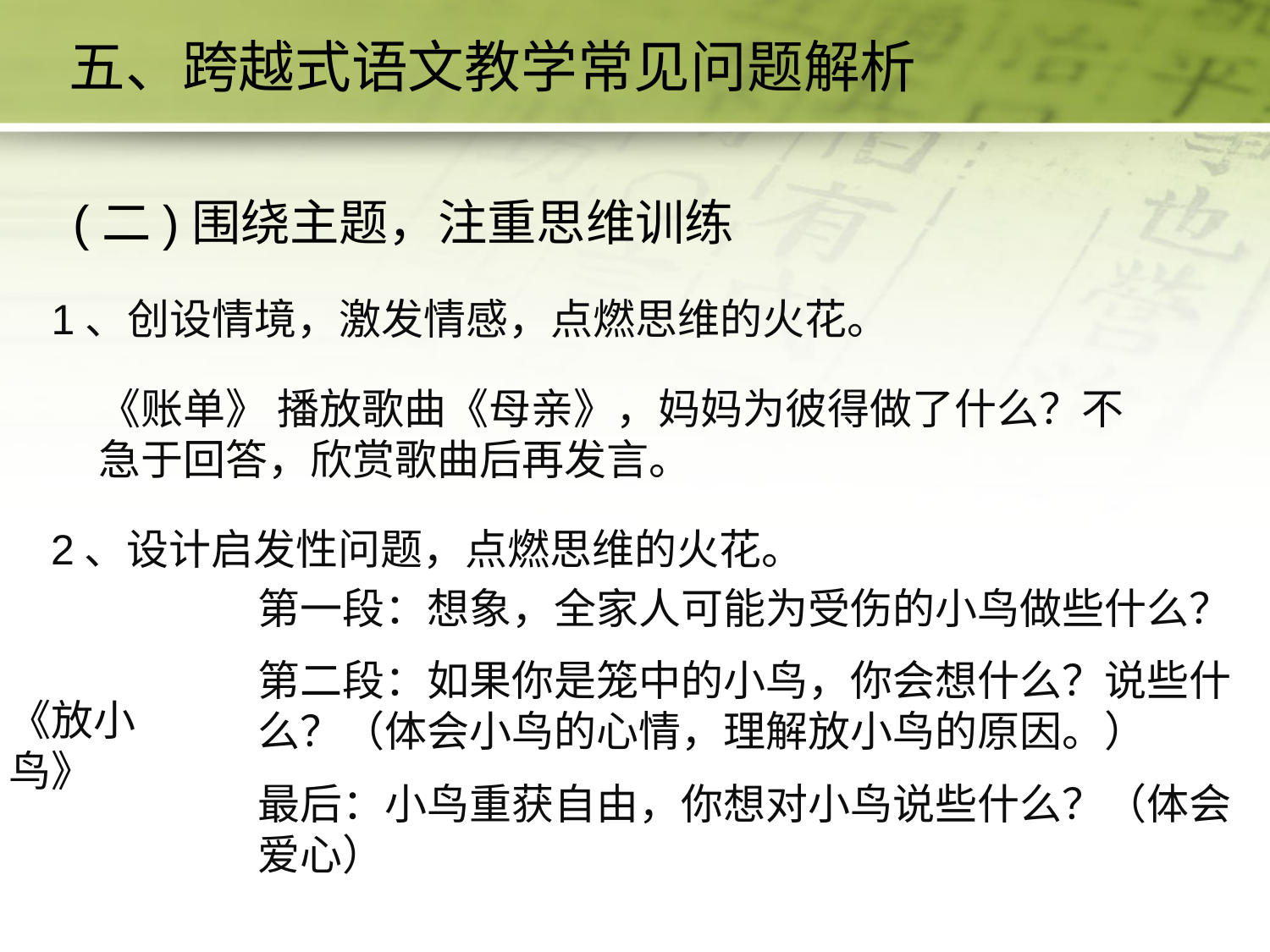

五、跨越式语文教学常见问题解析
(二)围绕主题，注重思维训练
1、创设情境，激发情感，点燃思维的火花。
《账单》 播放歌曲《母亲》，妈妈为彼得做了什么？不急于回答，欣赏歌曲后再发言。
2、设计启发性问题，点燃思维的火花。
第一段：想象，全家人可能为受伤的小鸟做些什么？
第二段：如果你是笼中的小鸟，你会想什么？说些什么？（体会小鸟的心情，理解放小鸟的原因。）
最后：小鸟重获自由，你想对小鸟说些什么？（体会爱心）
《放小鸟》